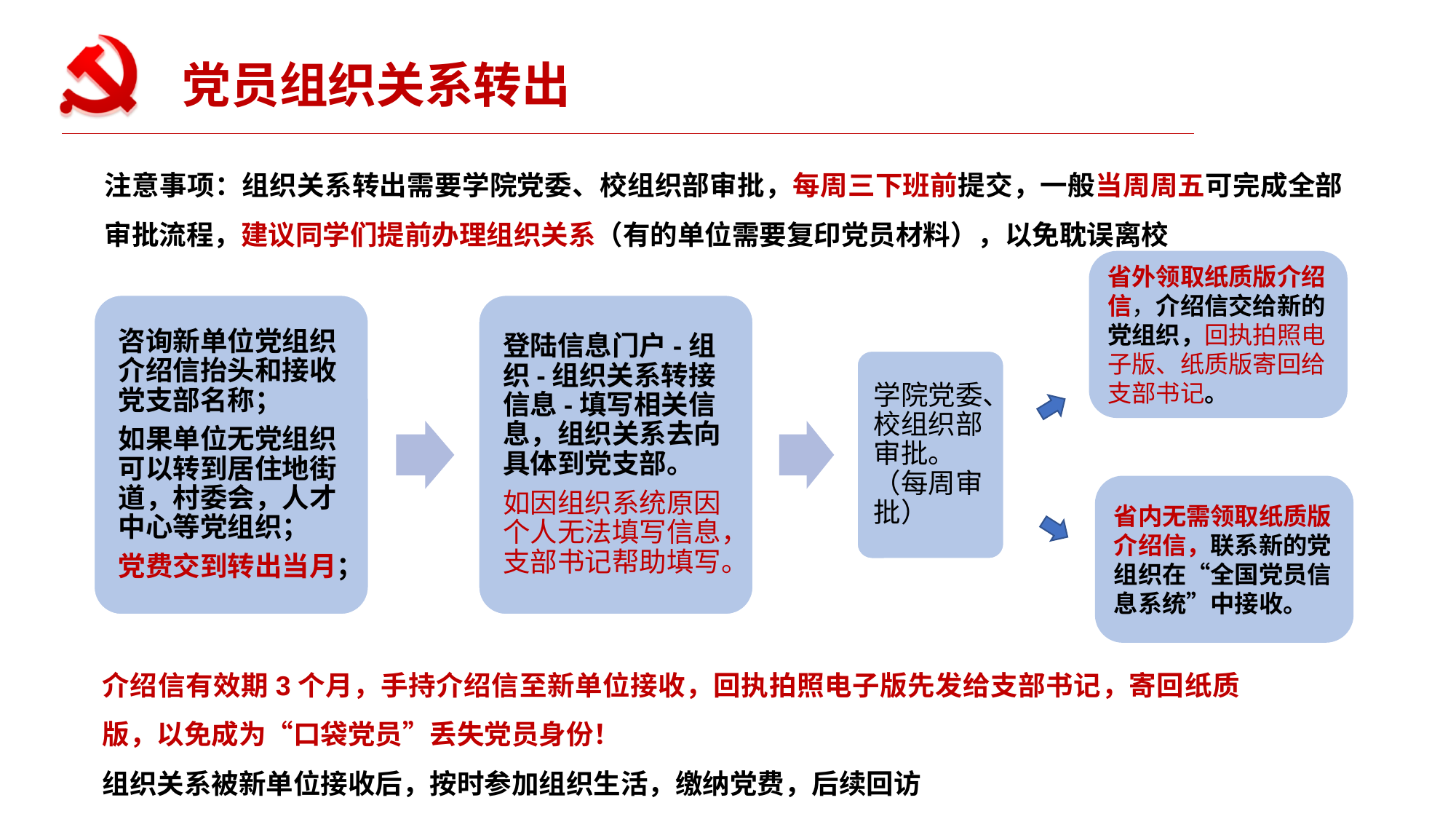

党员组织关系转出
注意事项：组织关系转出需要学院党委、校组织部审批，每周三下班前提交，一般当周周五可完成全部审批流程，建议同学们提前办理组织关系（有的单位需要复印党员材料），以免耽误离校
省外领取纸质版介绍信，介绍信交给新的党组织，回执拍照电子版、纸质版寄回给支部书记。
咨询新单位党组织介绍信抬头和接收党支部名称；
如果单位无党组织可以转到居住地街道，村委会，人才中心等党组织；
党费交到转出当月；

登陆信息门户-组织-组织关系转接信息-填写相关信息，组织关系去向具体到党支部。
如因组织系统原因个人无法填写信息，支部书记帮助填写。

学院党委、校组织部审批。（每周审批）

省内无需领取纸质版介绍信，联系新的党组织在“全国党员信息系统”中接收。

介绍信有效期3个月，手持介绍信至新单位接收，回执拍照电子版先发给支部书记，寄回纸质版，以免成为“口袋党员”丢失党员身份！
组织关系被新单位接收后，按时参加组织生活，缴纳党费，后续回访